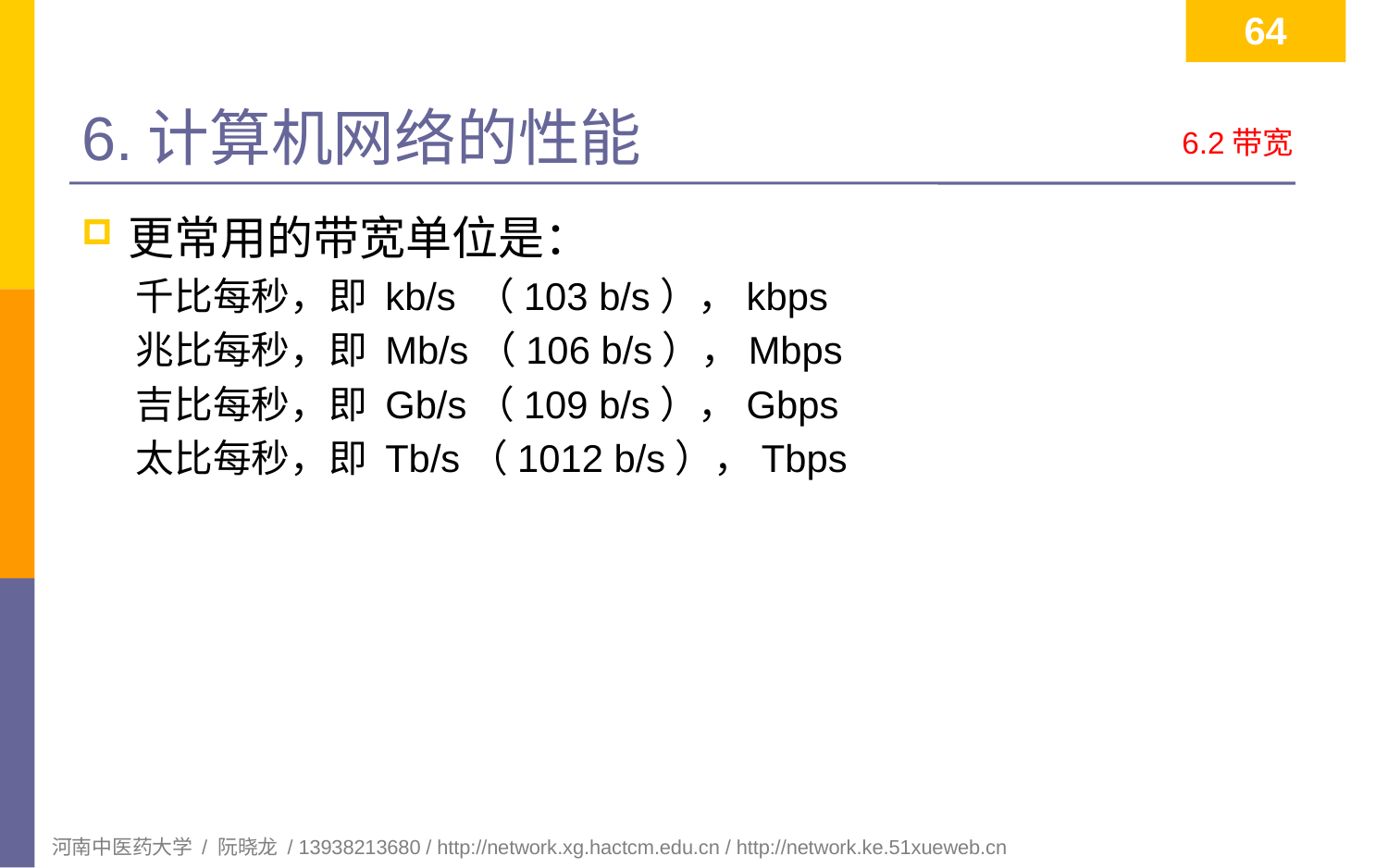

64
# 6.计算机网络的性能
6.2带宽
更常用的带宽单位是：
千比每秒，即 kb/s （103 b/s），kbps
兆比每秒，即 Mb/s（106 b/s），Mbps
吉比每秒，即 Gb/s（109 b/s），Gbps
太比每秒，即 Tb/s（1012 b/s），Tbps